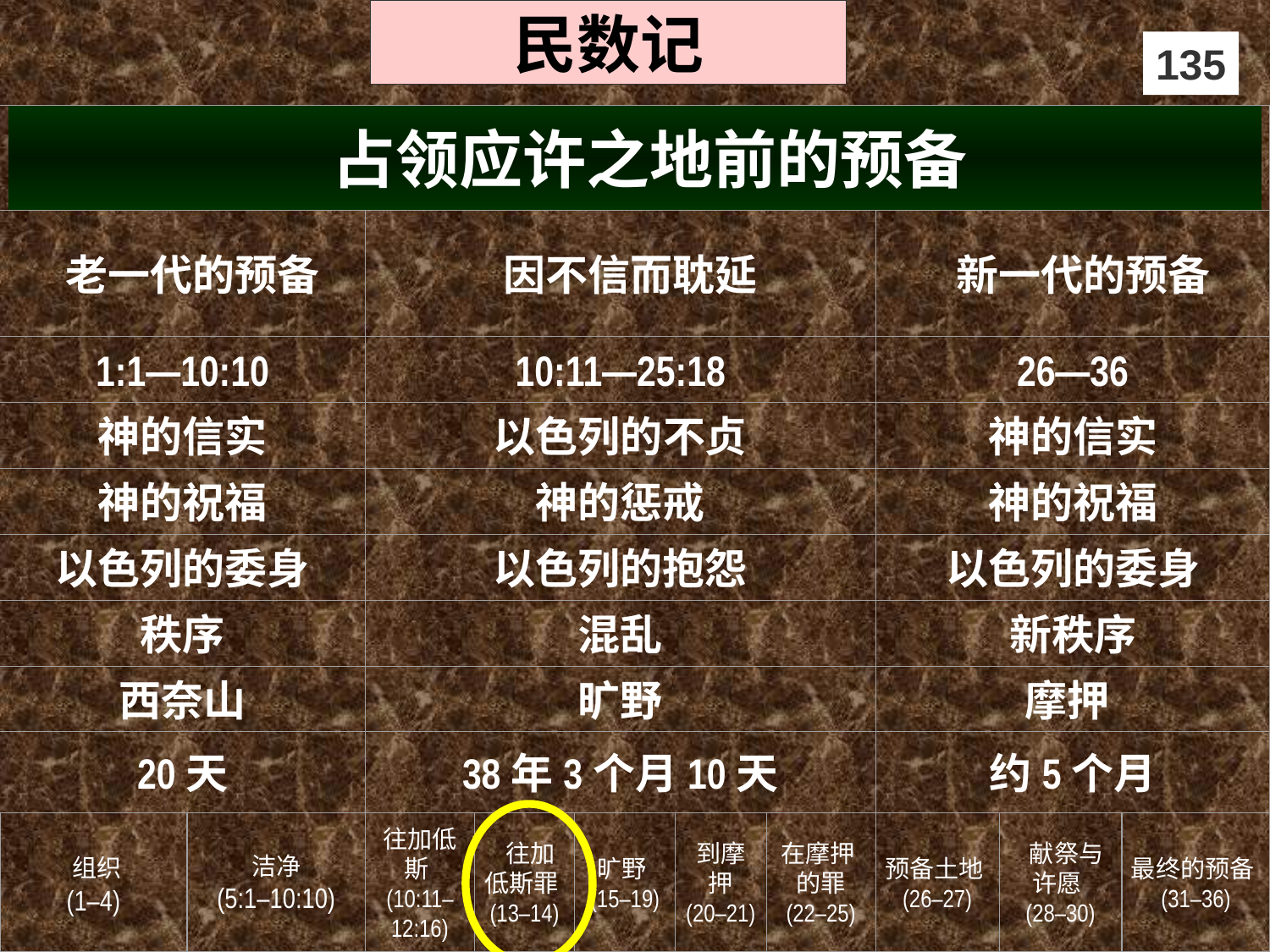

# 民数记
135

 占领应许之地前的预备

 老一代的预备

 因不信而耽延

 新一代的预备

1:1—10:10

10:11—25:18

26—36

神的信实

以色列的不贞

神的信实

神的祝福

神的惩戒

神的祝福

以色列的委身

以色列的抱怨

以色列的委身

秩序

混乱

新秩序

西奈山

旷野

摩押

20天

38年3个月10天

约5个月

 组织
(1–4)

洁净
(5:1–10:10)

往加低斯(10:11–12:16)

 往加低斯罪
(13–14)

旷野(15–19)

到摩押
(20–21)

在摩押
的罪
(22–25)

预备土地(26–27)

 献祭与许愿
(28–30)
最终的预备(31–36)